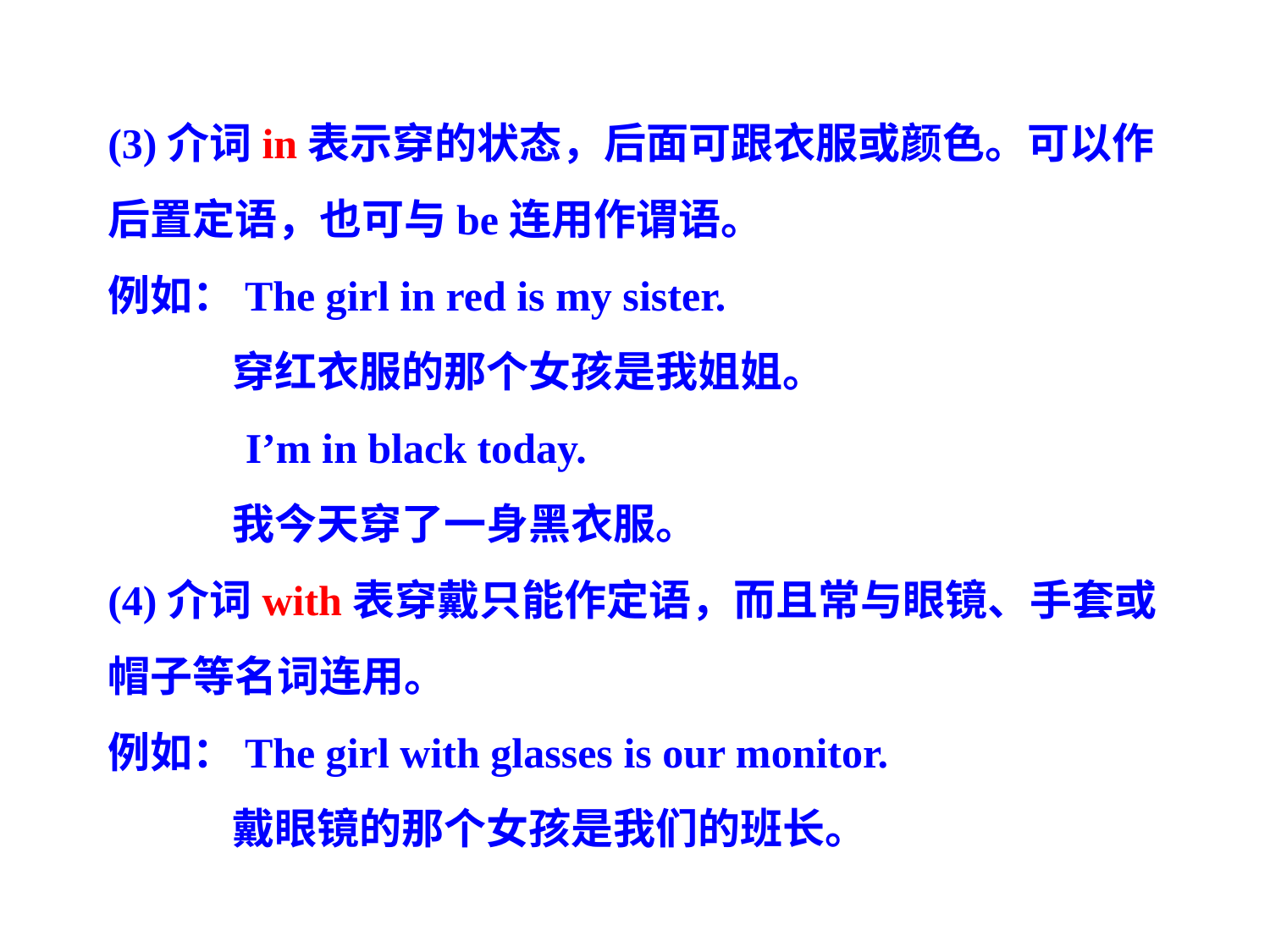

(3)介词in表示穿的状态，后面可跟衣服或颜色。可以作后置定语，也可与be连用作谓语。
例如：The girl in red is my sister.
            穿红衣服的那个女孩是我姐姐。
             I’m in black today.
            我今天穿了一身黑衣服。
(4)介词with表穿戴只能作定语，而且常与眼镜、手套或帽子等名词连用。
例如：The girl with glasses is our monitor.
            戴眼镜的那个女孩是我们的班长。